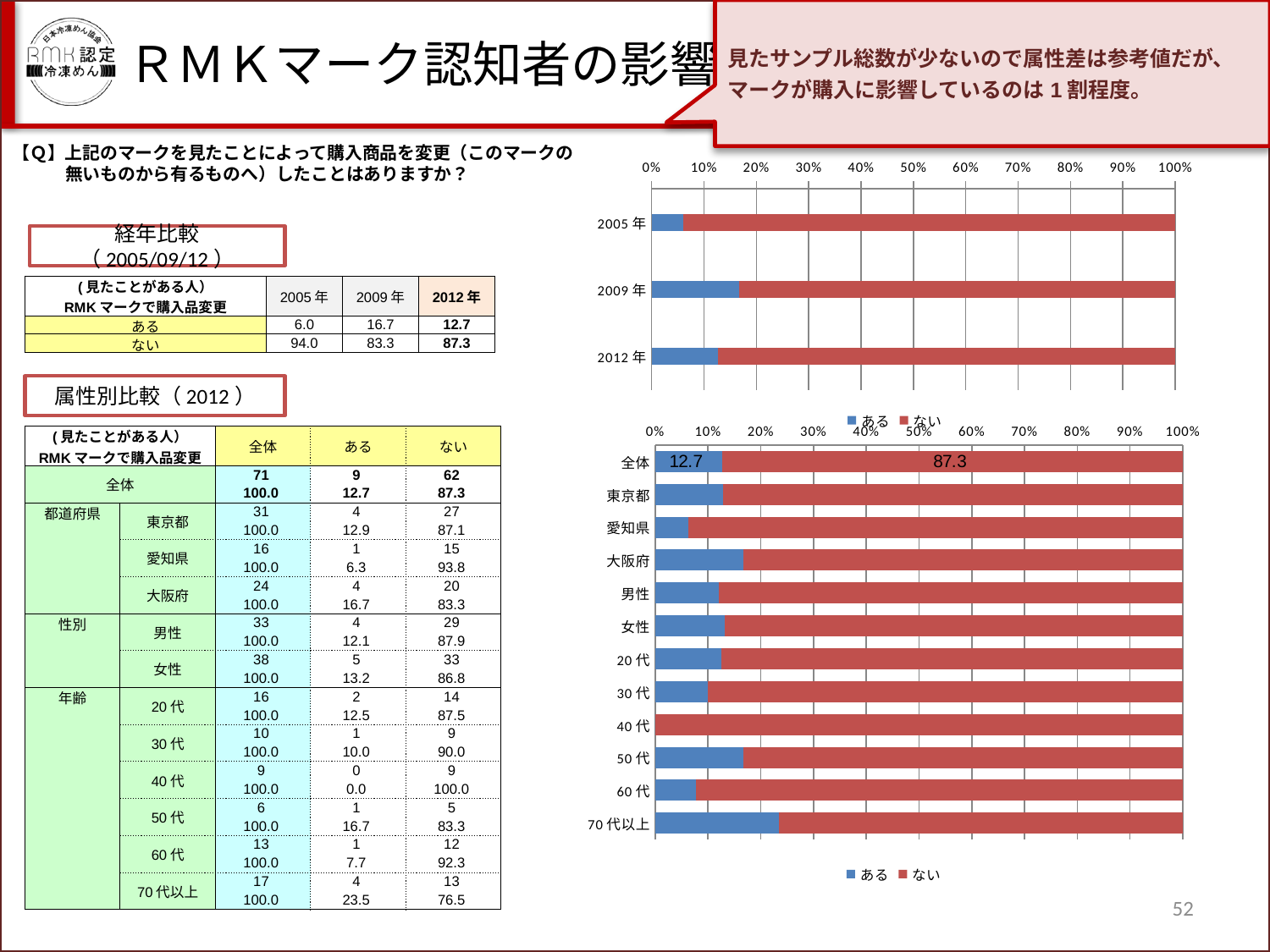

見たサンプル総数が少ないので属性差は参考値だが、マークが購入に影響しているのは1割程度。
ＲＭＫマーク認知者の影響
【Ｑ】上記のマークを見たことによって購入商品を変更（このマークの
　　　無いものから有るものへ）したことはありますか？

### Chart

| Category | ある | ない |
|---|---|---|
| 2005年 | 6.0 | 94.0 |
| 2009年 | 16.7 | 83.3 |
| 2012年 | 12.7 | 87.3 |
経年比較（2005/09/12）
| (見たことがある人） RMKマークで購入品変更 | 2005年 | 2009年 | 2012年 |
| --- | --- | --- | --- |
| ある | 6.0 | 16.7 | 12.7 |
| ない | 94.0 | 83.3 | 87.3 |
属性別比較（2012）

### Chart

| Category | ある | ない |
|---|---|---|
| 全体 | 12.676056338028177 | 87.32394366197182 |
| 東京都 | 12.903225806451612 | 87.09677419354833 |
| 愛知県 | 6.25 | 93.75 |
| 大阪府 | 16.666666666666664 | 83.33333333333329 |
| 男性 | 12.121212121212109 | 87.8787878787877 |
| 女性 | 13.157894736842104 | 86.8421052631579 |
| 20代 | 12.5 | 87.5 |
| 30代 | 10.0 | 90.0 |
| 40代 | 0.0 | 100.0 |
| 50代 | 16.666666666666664 | 83.33333333333329 |
| 60代 | 7.6923076923076925 | 92.30769230769228 |
| 70代以上 | 23.52941176470588 | 76.47058823529409 |
| (見たことがある人） RMKマークで購入品変更 |  | 全体 | ある | ない |
| --- | --- | --- | --- | --- |
| 全体 |  | 71 | 9 | 62 |
|  |  | 100.0 | 12.7 | 87.3 |
| 都道府県 | 東京都 | 31 | 4 | 27 |
|  |  | 100.0 | 12.9 | 87.1 |
|  | 愛知県 | 16 | 1 | 15 |
|  |  | 100.0 | 6.3 | 93.8 |
|  | 大阪府 | 24 | 4 | 20 |
|  |  | 100.0 | 16.7 | 83.3 |
| 性別 | 男性 | 33 | 4 | 29 |
|  |  | 100.0 | 12.1 | 87.9 |
|  | 女性 | 38 | 5 | 33 |
|  |  | 100.0 | 13.2 | 86.8 |
| 年齢 | 20代 | 16 | 2 | 14 |
|  |  | 100.0 | 12.5 | 87.5 |
|  | 30代 | 10 | 1 | 9 |
|  |  | 100.0 | 10.0 | 90.0 |
|  | 40代 | 9 | 0 | 9 |
|  |  | 100.0 | 0.0 | 100.0 |
|  | 50代 | 6 | 1 | 5 |
|  |  | 100.0 | 16.7 | 83.3 |
|  | 60代 | 13 | 1 | 12 |
|  |  | 100.0 | 7.7 | 92.3 |
|  | 70代以上 | 17 | 4 | 13 |
|  |  | 100.0 | 23.5 | 76.5 |
52